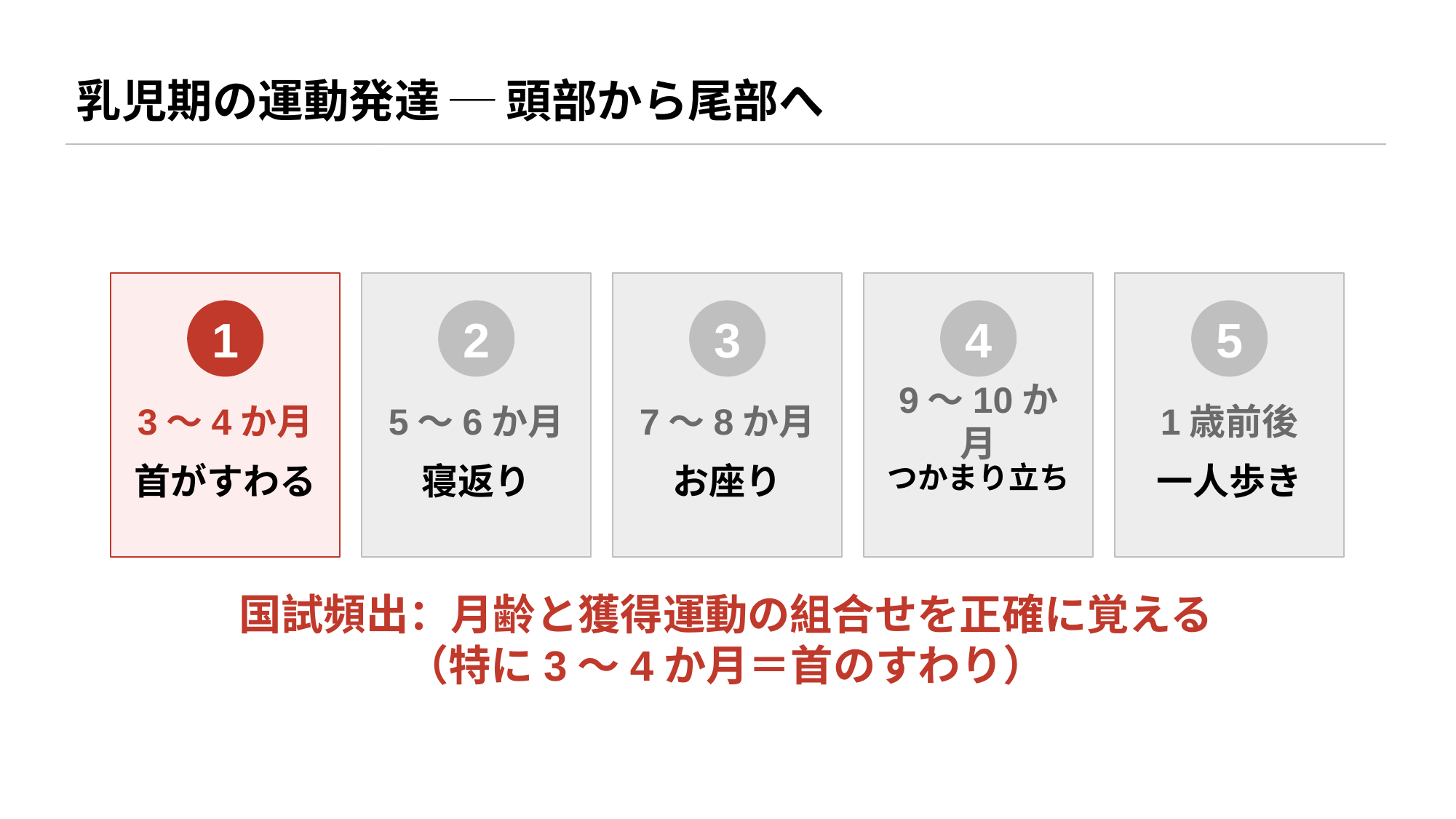

乳児期の運動発達 ─ 頭部から尾部へ

1

2

3

4

5
3〜4か月
5〜6か月
7〜8か月
9〜10か月
1歳前後
首がすわる
寝返り
お座り
つかまり立ち
一人歩き
国試頻出：月齢と獲得運動の組合せを正確に覚える
（特に3〜4か月＝首のすわり）